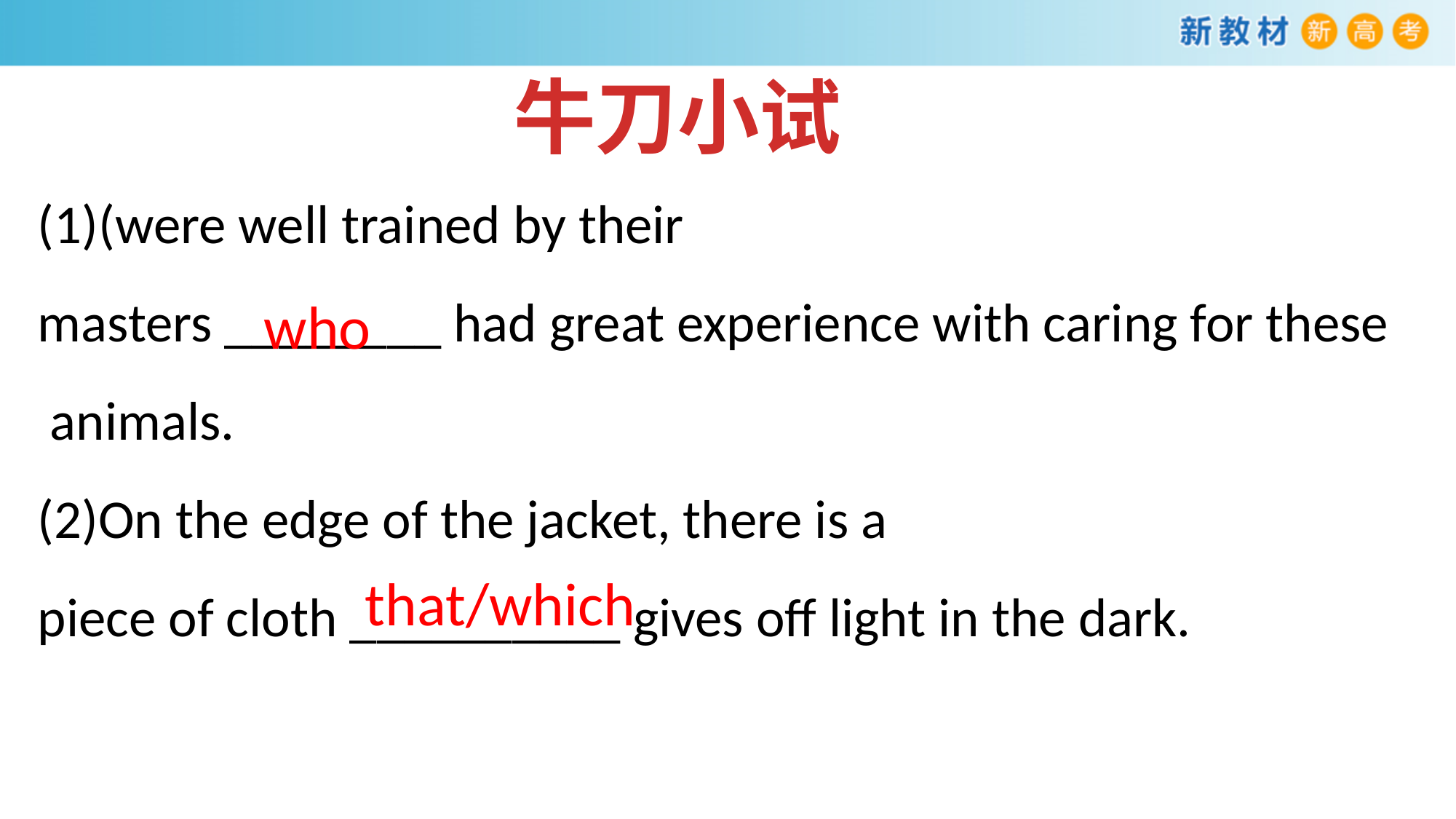

牛刀小试
(1)(were well trained by their
masters ________ had great experience with caring for these
 animals.
(2)On the edge of the jacket, there is a
piece of cloth __________ gives off light in the dark.
who
that/which